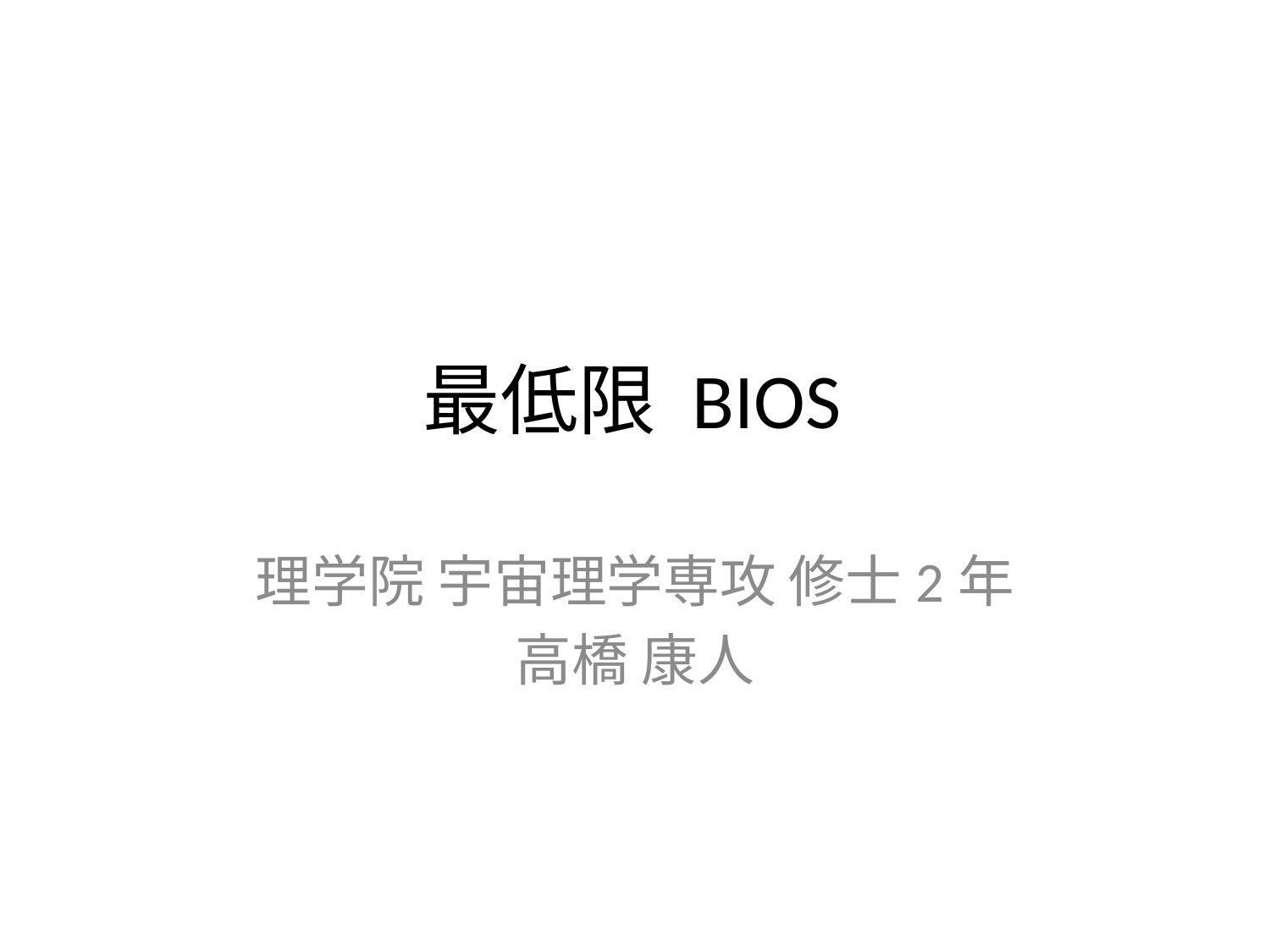

# 最低限 BIOS
理学院 宇宙理学専攻 修士2年
高橋 康人